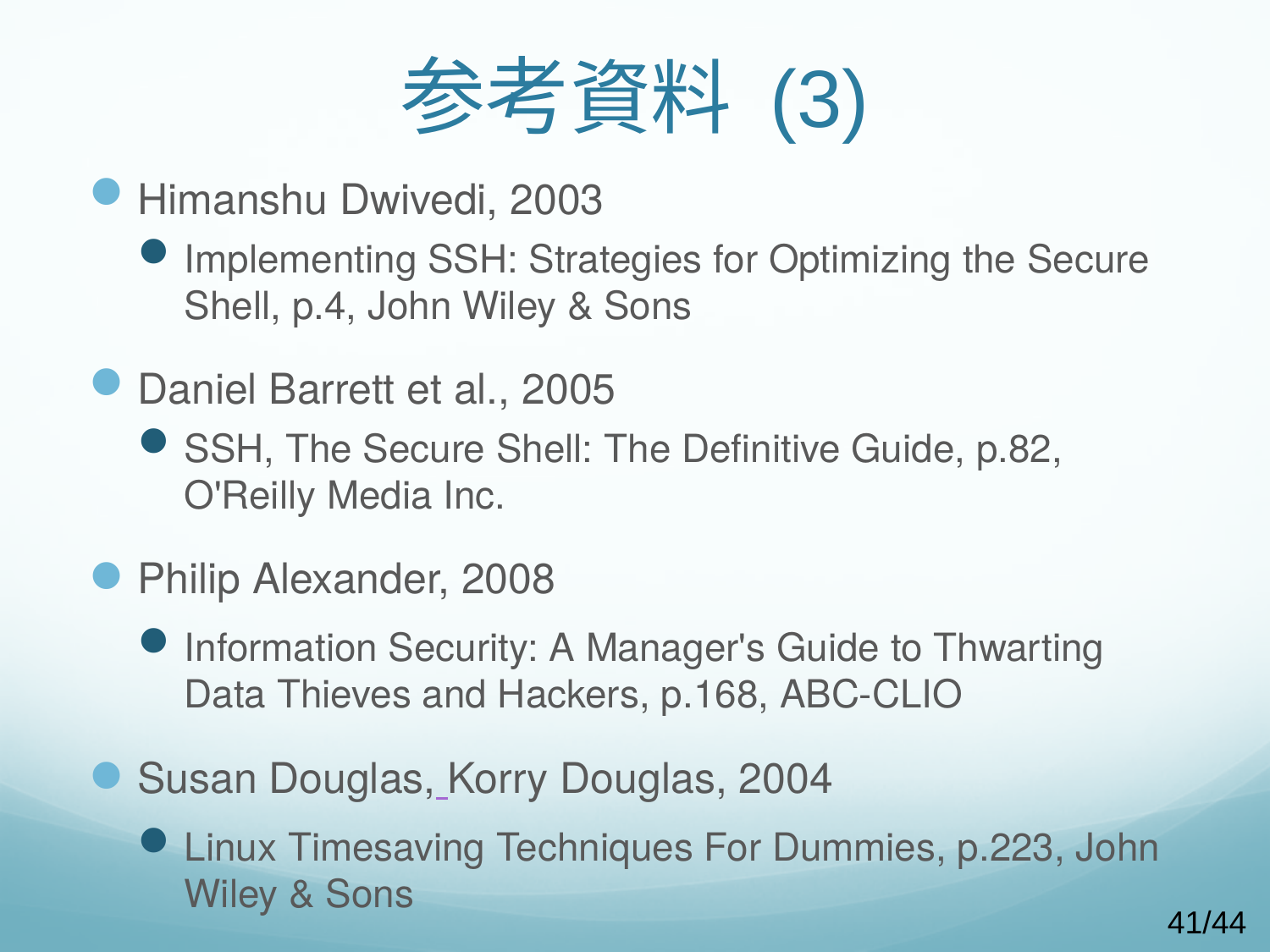

# 参考資料 (3)
‪Himanshu Dwivedi, 2003
Implementing SSH: Strategies for Optimizing the Secure Shell, p.4, John Wiley & Sons
‪Daniel Barrett et al., 2005
SSH, The Secure Shell: The Definitive Guide, p.82, O'Reilly Media Inc.
‪Philip Alexander, 2008
Information Security: A Manager's Guide to Thwarting Data Thieves and Hackers, p.168, ABC-CLIO
‪Susan Douglas, ‪Korry Douglas, 2004
Linux Timesaving Techniques For Dummies, p.223, John Wiley & Sons